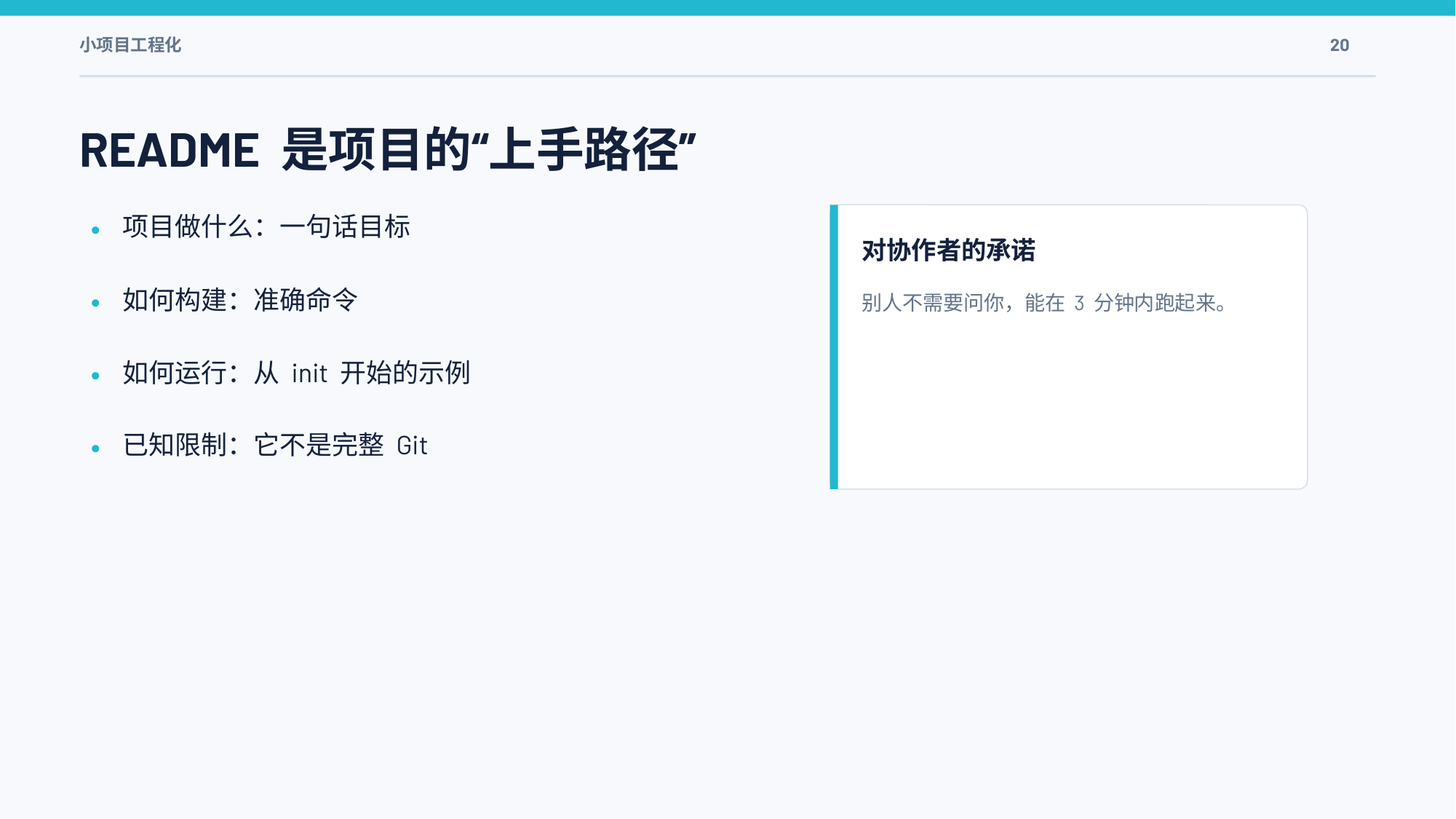

小项目工程化
20

README 是项目的“上手路径”

•
项目做什么：一句话目标
对协作者的承诺
•
如何构建：准确命令
别人不需要问你，能在 3 分钟内跑起来。
•
如何运行：从 init 开始的示例
•
已知限制：它不是完整 Git